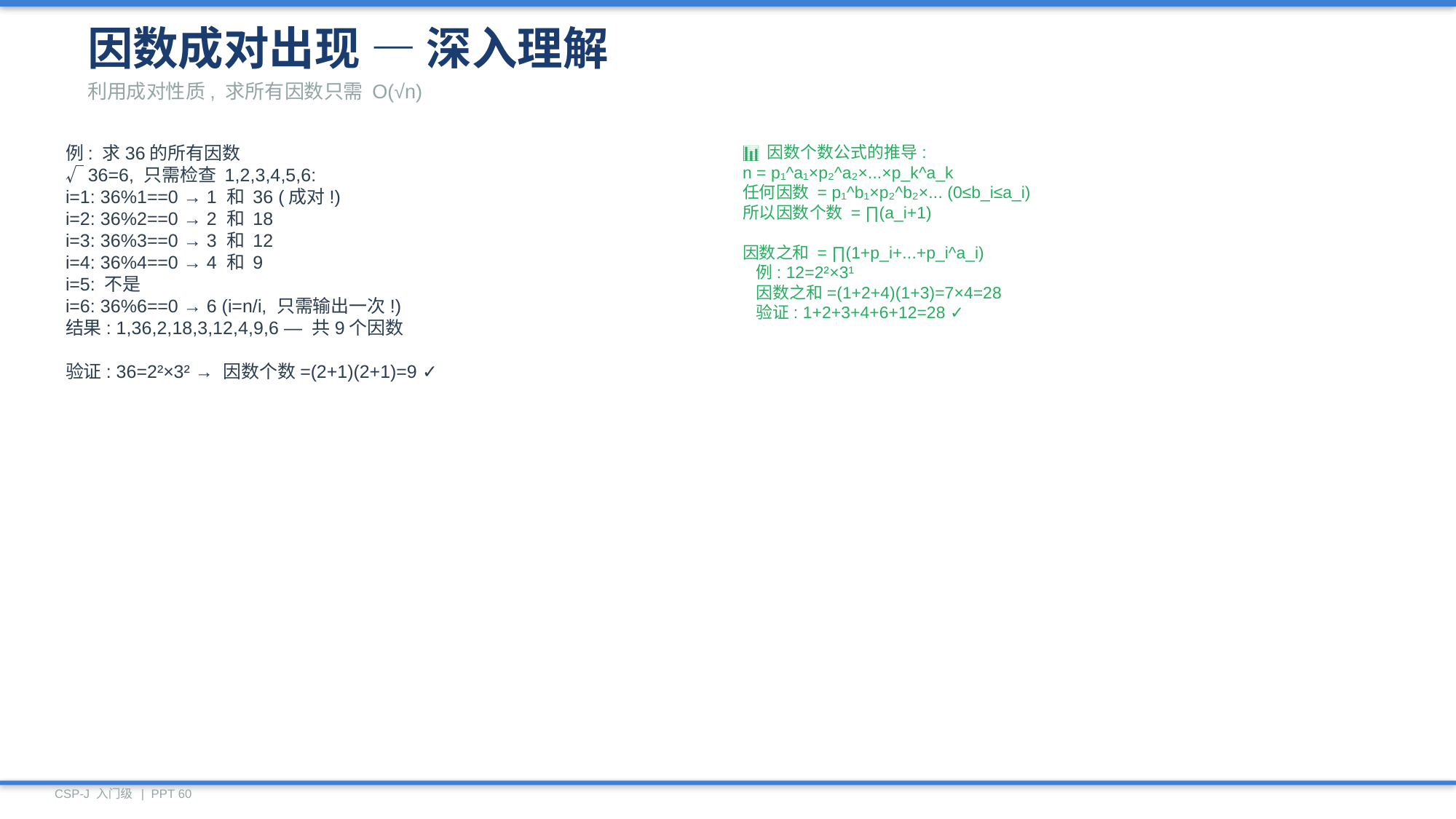

因数成对出现 — 深入理解
利用成对性质, 求所有因数只需 O(√n)
例: 求36的所有因数
√36=6, 只需检查 1,2,3,4,5,6:
i=1: 36%1==0 → 1 和 36 (成对!)
i=2: 36%2==0 → 2 和 18
i=3: 36%3==0 → 3 和 12
i=4: 36%4==0 → 4 和 9
i=5: 不是
i=6: 36%6==0 → 6 (i=n/i, 只需输出一次!)
结果: 1,36,2,18,3,12,4,9,6 — 共9个因数
验证: 36=2²×3² → 因数个数=(2+1)(2+1)=9 ✓
📊 因数个数公式的推导:
n = p₁^a₁×p₂^a₂×...×p_k^a_k
任何因数 = p₁^b₁×p₂^b₂×... (0≤b_i≤a_i)
所以因数个数 = ∏(a_i+1)
因数之和 = ∏(1+p_i+...+p_i^a_i)
  例: 12=2²×3¹
  因数之和=(1+2+4)(1+3)=7×4=28
  验证: 1+2+3+4+6+12=28 ✓

CSP-J 入门级  |  PPT 60